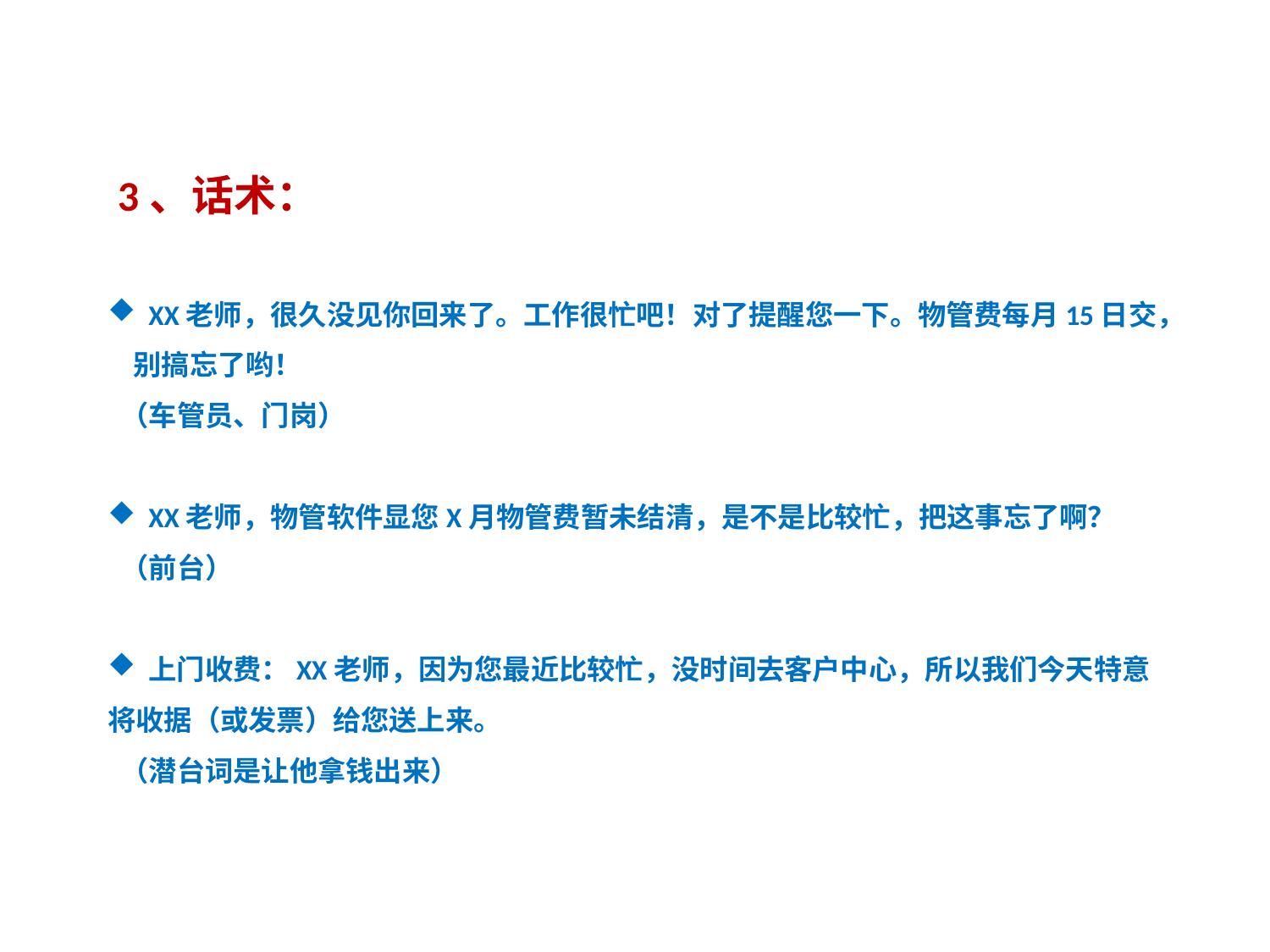

3、话术：
  XX老师，很久没见你回来了。工作很忙吧！对了提醒您一下。物管费每月15日交，
   别搞忘了哟！
 （车管员、门岗）

  XX老师，物管软件显您X月物管费暂未结清，是不是比较忙，把这事忘了啊？
 （前台）

 上门收费：XX老师，因为您最近比较忙，没时间去客户中心，所以我们今天特意将收据（或发票）给您送上来。
 （潜台词是让他拿钱出来）